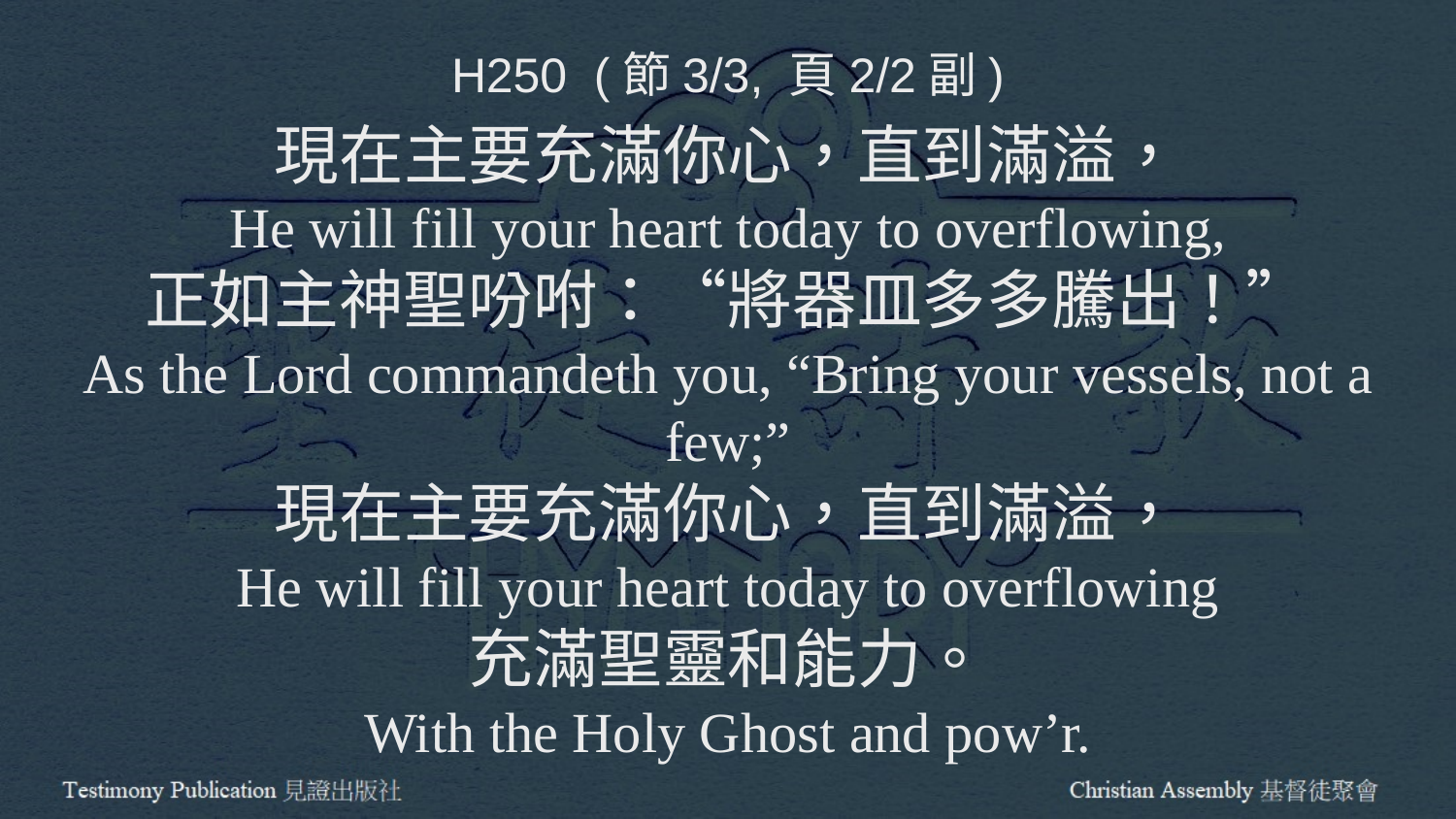

H250  (節3/3, 頁2/2副)
現在主要充滿你心，直到滿溢，
He will fill your heart today to overflowing,
正如主神聖吩咐：“將器皿多多騰出！”
As the Lord commandeth you, “Bring your vessels, not a few;”
現在主要充滿你心，直到滿溢，
He will fill your heart today to overflowing
充滿聖靈和能力。
With the Holy Ghost and pow’r.